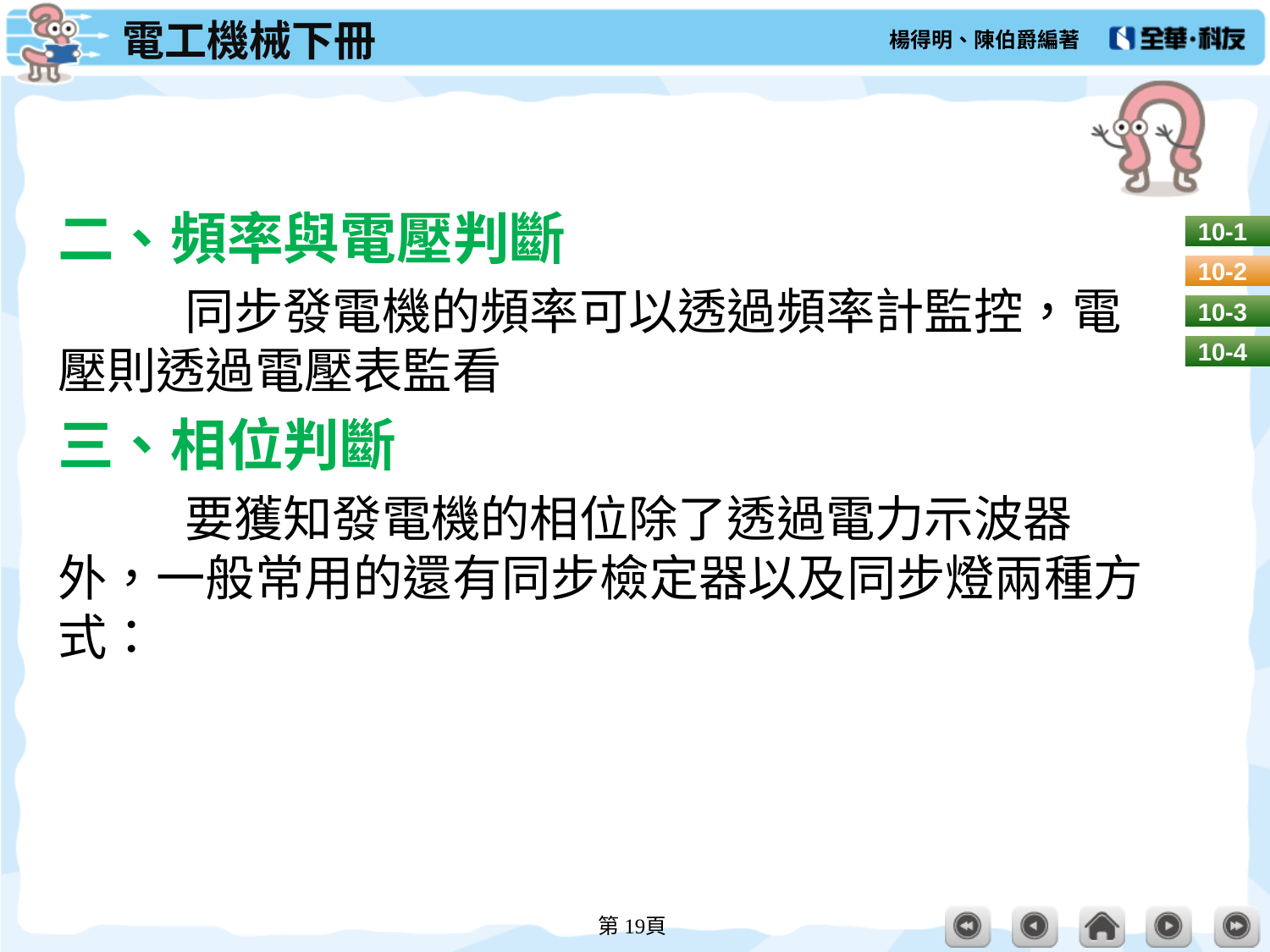

#
二、頻率與電壓判斷
	同步發電機的頻率可以透過頻率計監控，電壓則透過電壓表監看
三、相位判斷
	要獲知發電機的相位除了透過電力示波器外，一般常用的還有同步檢定器以及同步燈兩種方式：